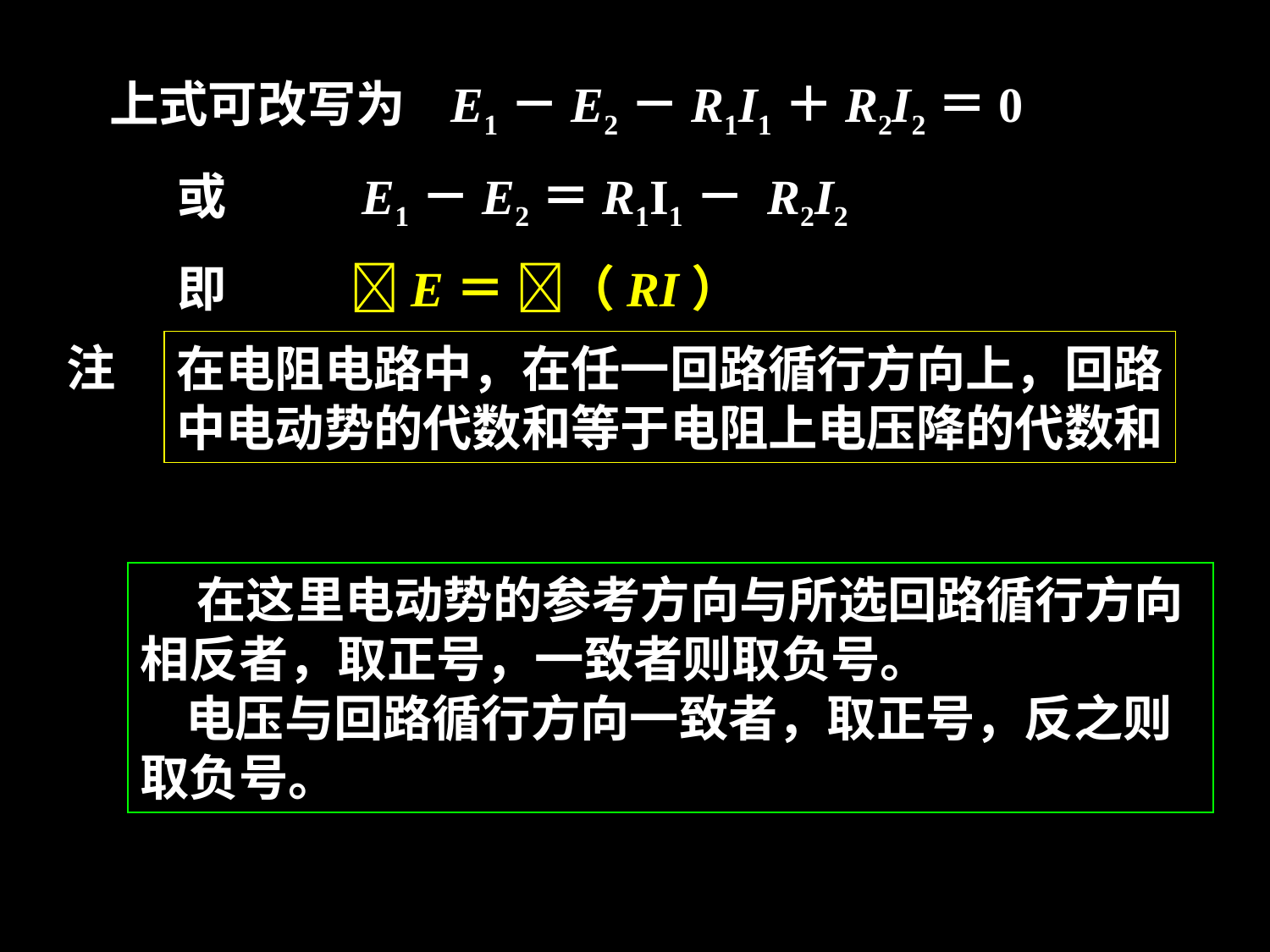

上式可改写为   E1－E2－R1I1＋R2I2＝0
     或           E1－E2＝R1I1－ R2I2
     即           ∑E＝ ∑（RI）
在电阻电路中，在任一回路循行方向上，回路
中电动势的代数和等于电阻上电压降的代数和
注
    在这里电动势的参考方向与所选回路循行方向相反者，取正号，一致者则取负号。
   电压与回路循行方向一致者，取正号，反之则取负号。